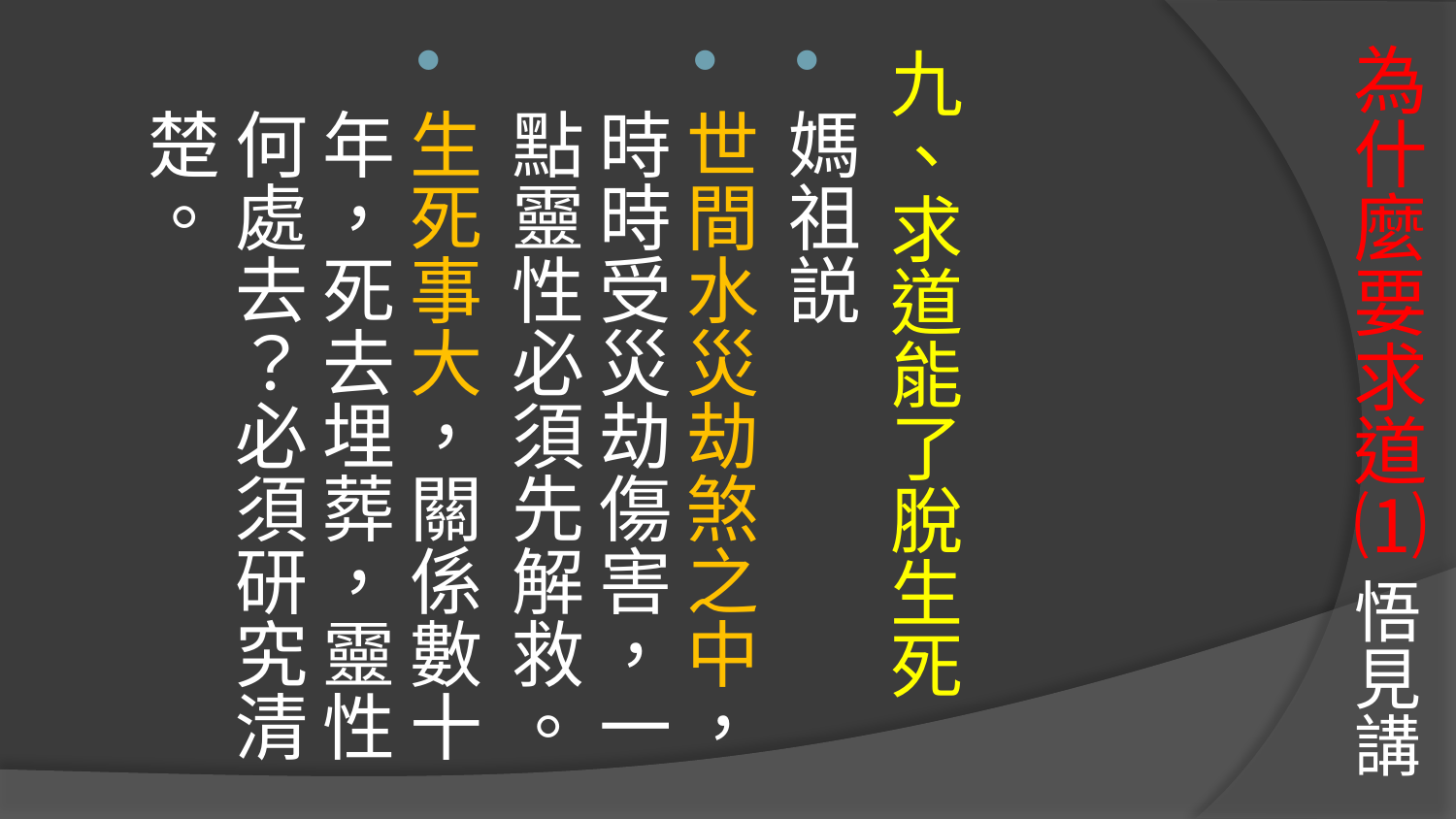

九、求道能了脫生死
媽祖説
世間水災劫煞之中，時時受災劫傷害，一點靈性必須先解救。
生死事大，關係數十年，死去埋葬，靈性何處去？必須研究清楚。

# 為什麼要求道⑴ 悟見講